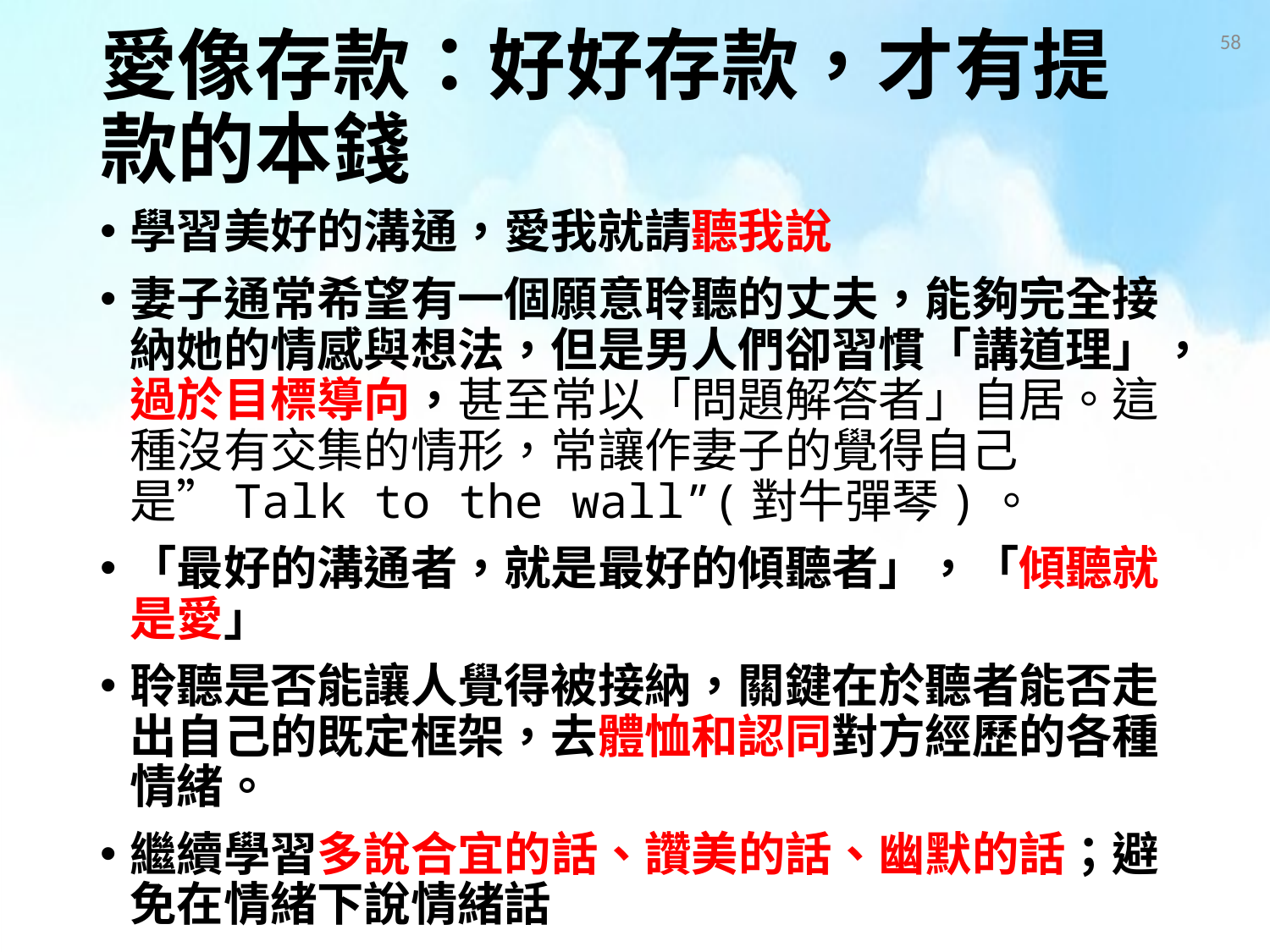

58
# 愛像存款：好好存款，才有提款的本錢
學習美好的溝通，愛我就請聽我說
妻子通常希望有一個願意聆聽的丈夫，能夠完全接納她的情感與想法，但是男人們卻習慣「講道理」，過於目標導向，甚至常以「問題解答者」自居。這種沒有交集的情形，常讓作妻子的覺得自己是”Talk to the wall”(對牛彈琴)。
「最好的溝通者，就是最好的傾聽者」，「傾聽就是愛」
聆聽是否能讓人覺得被接納，關鍵在於聽者能否走出自己的既定框架，去體恤和認同對方經歷的各種情緒。
繼續學習多說合宜的話、讚美的話、幽默的話；避免在情緒下說情緒話